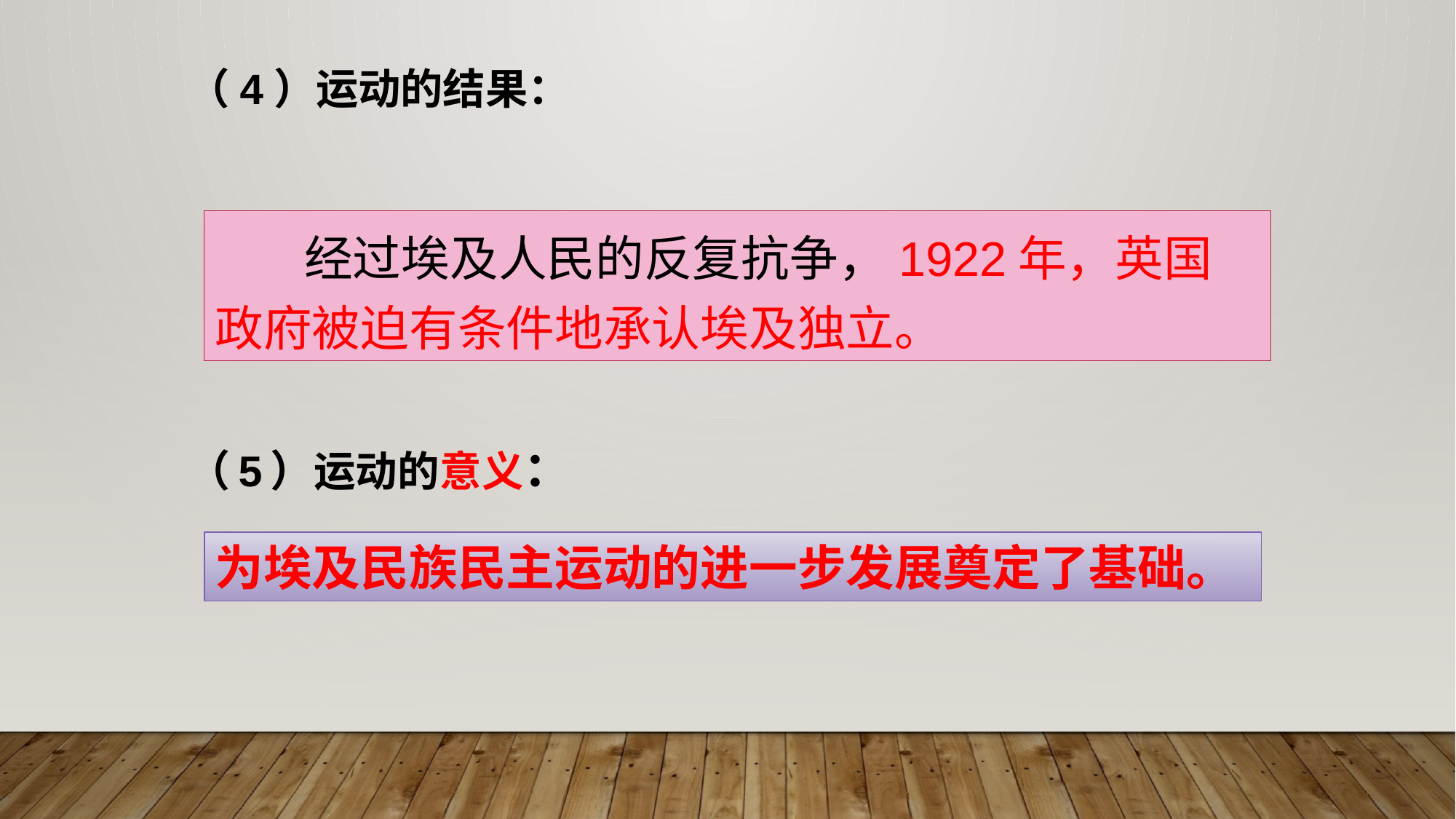

（4）运动的结果：
       经过埃及人民的反复抗争，1922年，英国政府被迫有条件地承认埃及独立。
（5）运动的意义：
为埃及民族民主运动的进一步发展奠定了基础。